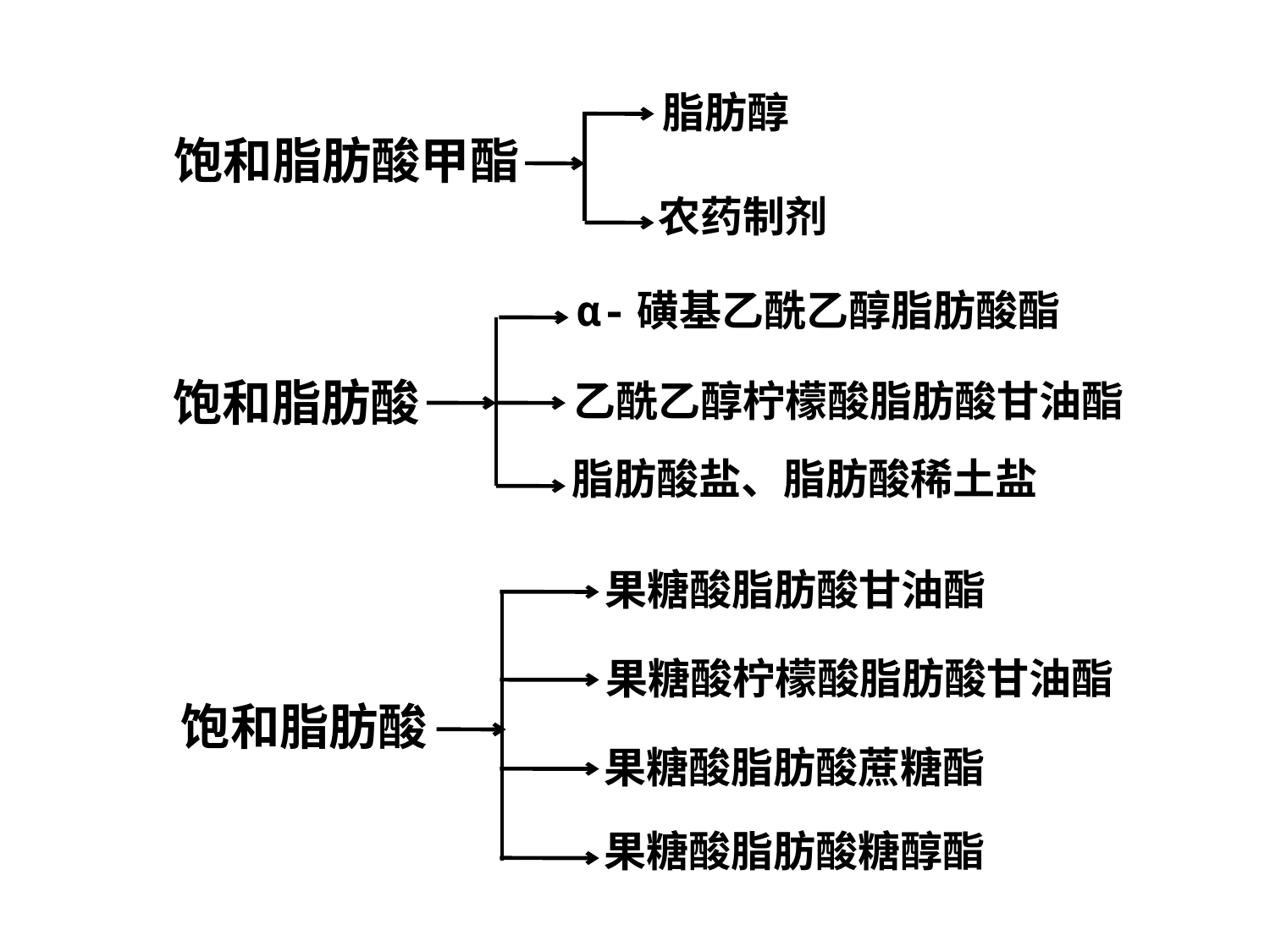

脂肪醇
饱和脂肪酸甲酯
农药制剂
α-磺基乙酰乙醇脂肪酸酯
饱和脂肪酸
乙酰乙醇柠檬酸脂肪酸甘油酯
脂肪酸盐、脂肪酸稀土盐
果糖酸脂肪酸甘油酯
果糖酸柠檬酸脂肪酸甘油酯
饱和脂肪酸
果糖酸脂肪酸蔗糖酯
果糖酸脂肪酸糖醇酯